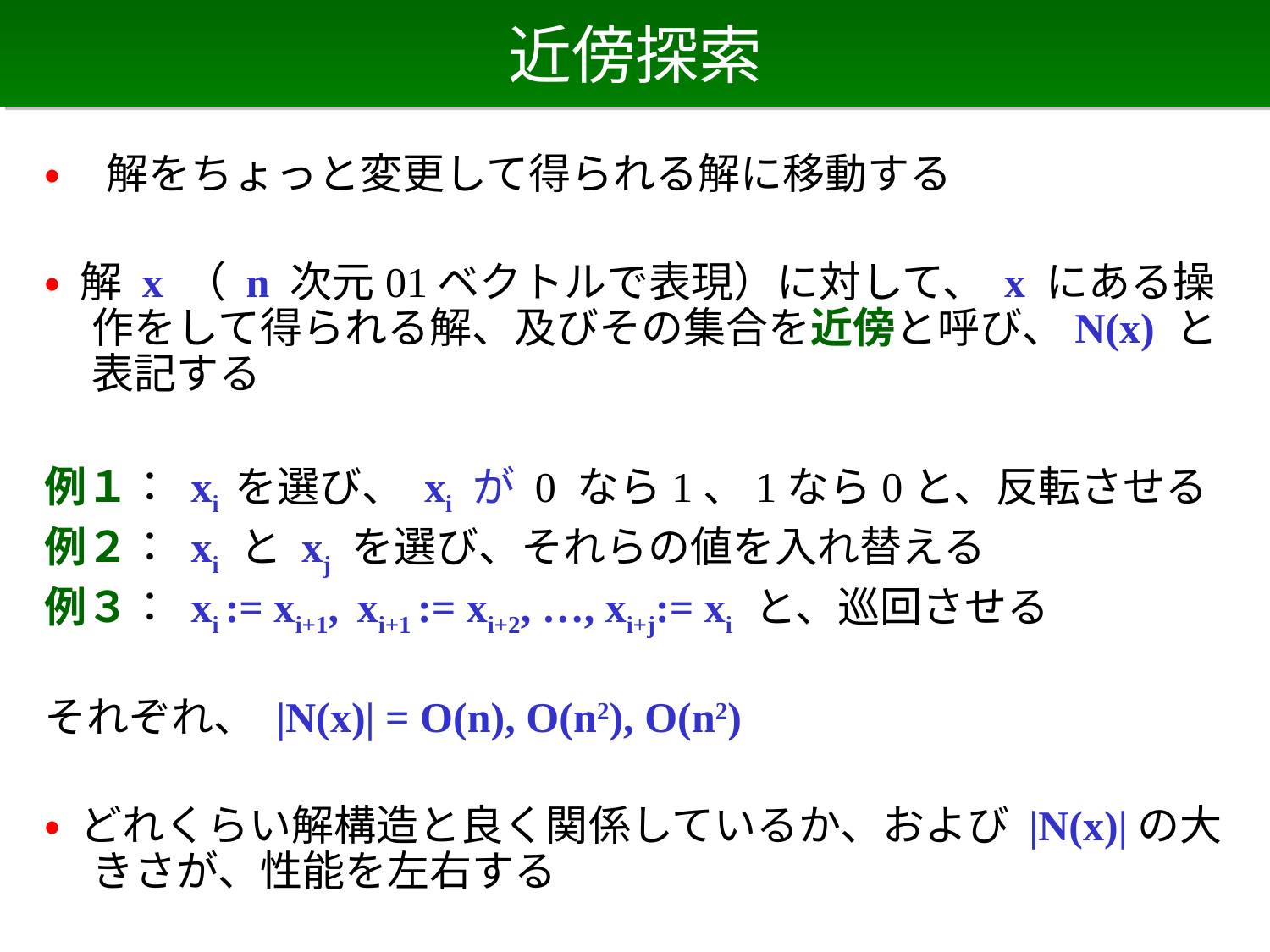

# 近傍探索
• 解をちょっと変更して得られる解に移動する

• 解 x （ n 次元01ベクトルで表現）に対して、 x にある操作をして得られる解、及びその集合を近傍と呼び、N(x) と表記する

例１： xi を選び、 xi が 0 なら1、1なら0と、反転させる
例２： xi と xj を選び、それらの値を入れ替える
例３： xi := xi+1,   xi+1 := xi+2, …, xi+j:= xi  と、巡回させる

それぞれ、 |N(x)| = O(n), O(n2), O(n2)

• どれくらい解構造と良く関係しているか、および |N(x)|の大きさが、性能を左右する